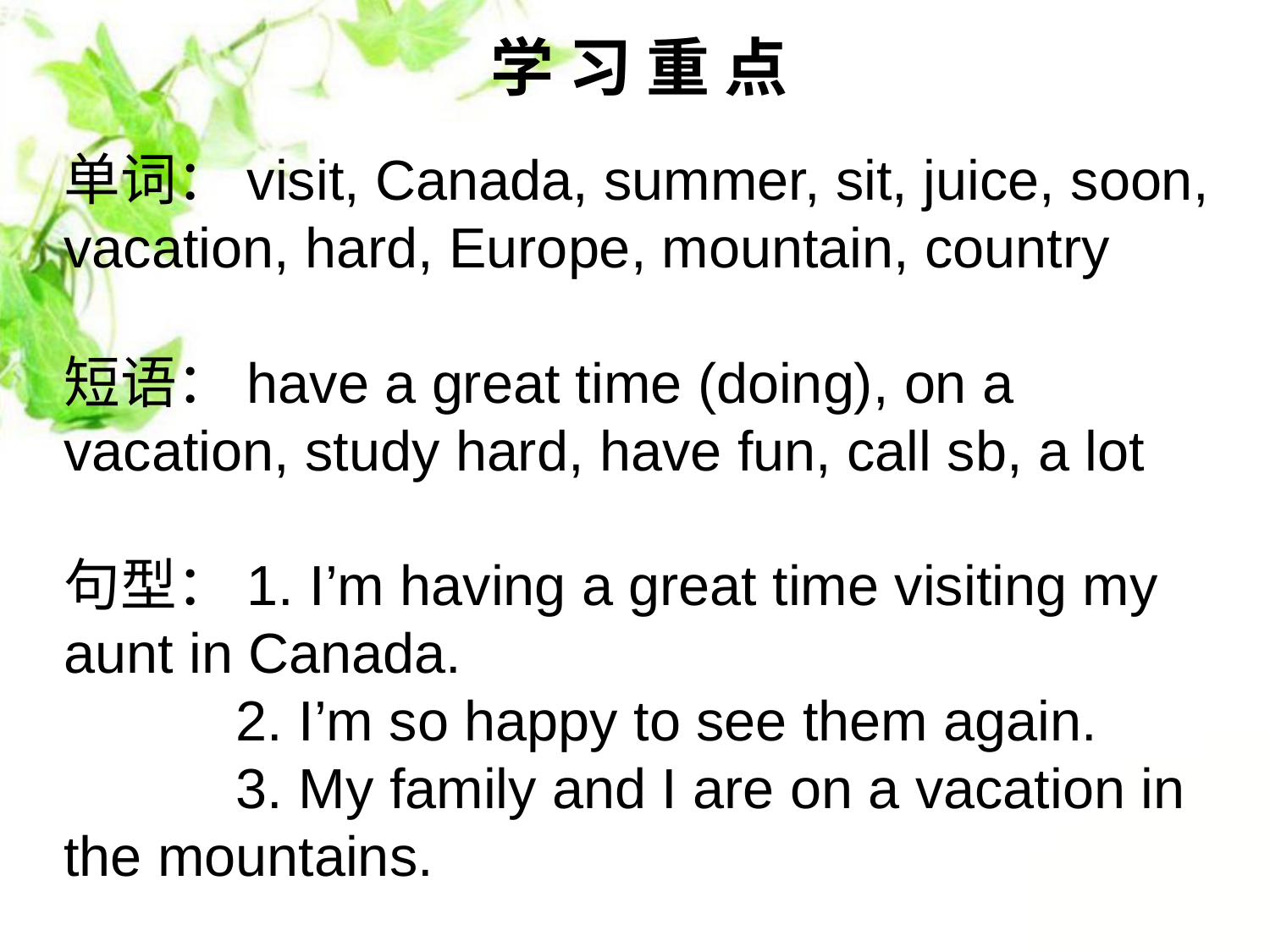

学 习 重 点
单词：visit, Canada, summer, sit, juice, soon, vacation, hard, Europe, mountain, country

短语：have a great time (doing), on a vacation, study hard, have fun, call sb, a lot

句型：1. I’m having a great time visiting my aunt in Canada.
           2. I’m so happy to see them again.
           3. My family and I are on a vacation in the mountains.